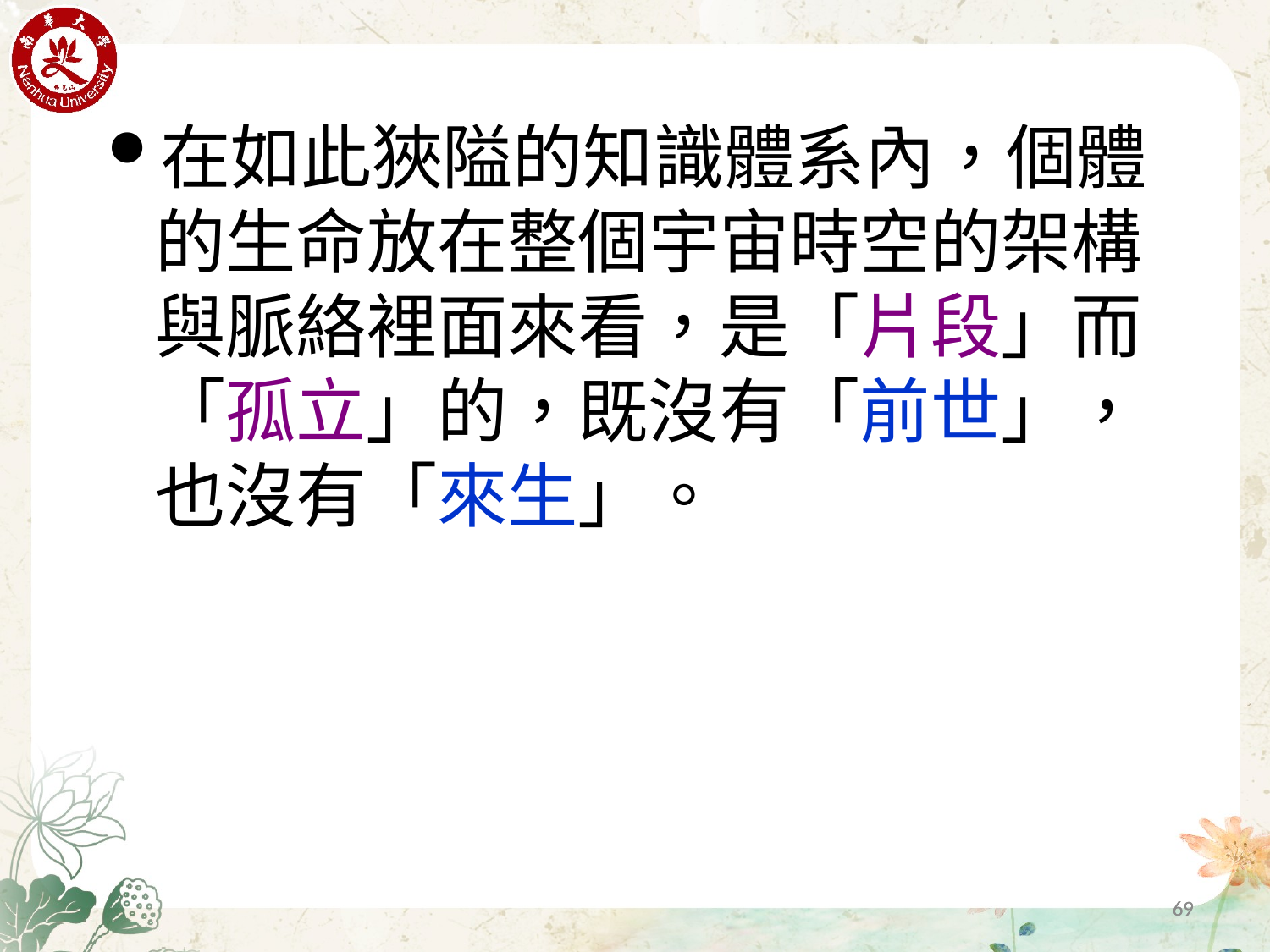

在如此狹隘的知識體系內，個體的生命放在整個宇宙時空的架構與脈絡裡面來看，是「片段」而「孤立」的，既沒有「前世」，也沒有「來生」。
69
69